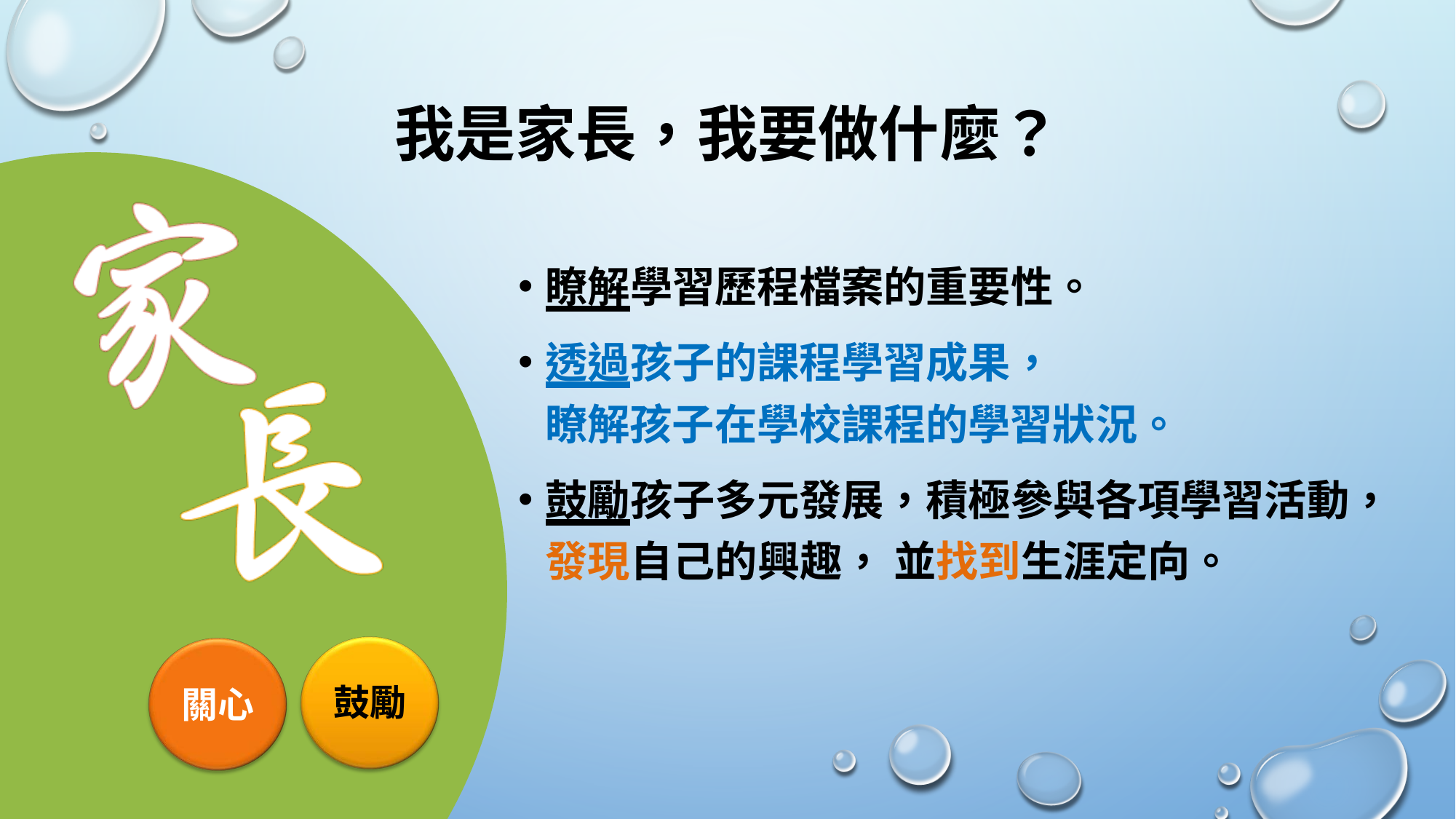

# 我是家長，我要做什麼？

瞭解學習歷程檔案的重要性。
透過孩子的課程學習成果，
瞭解孩子在學校課程的學習狀況。
鼓勵孩子多元發展，積極參與各項學習活動，發現自己的興趣， 並找到生涯定向。

鼓勵

關心